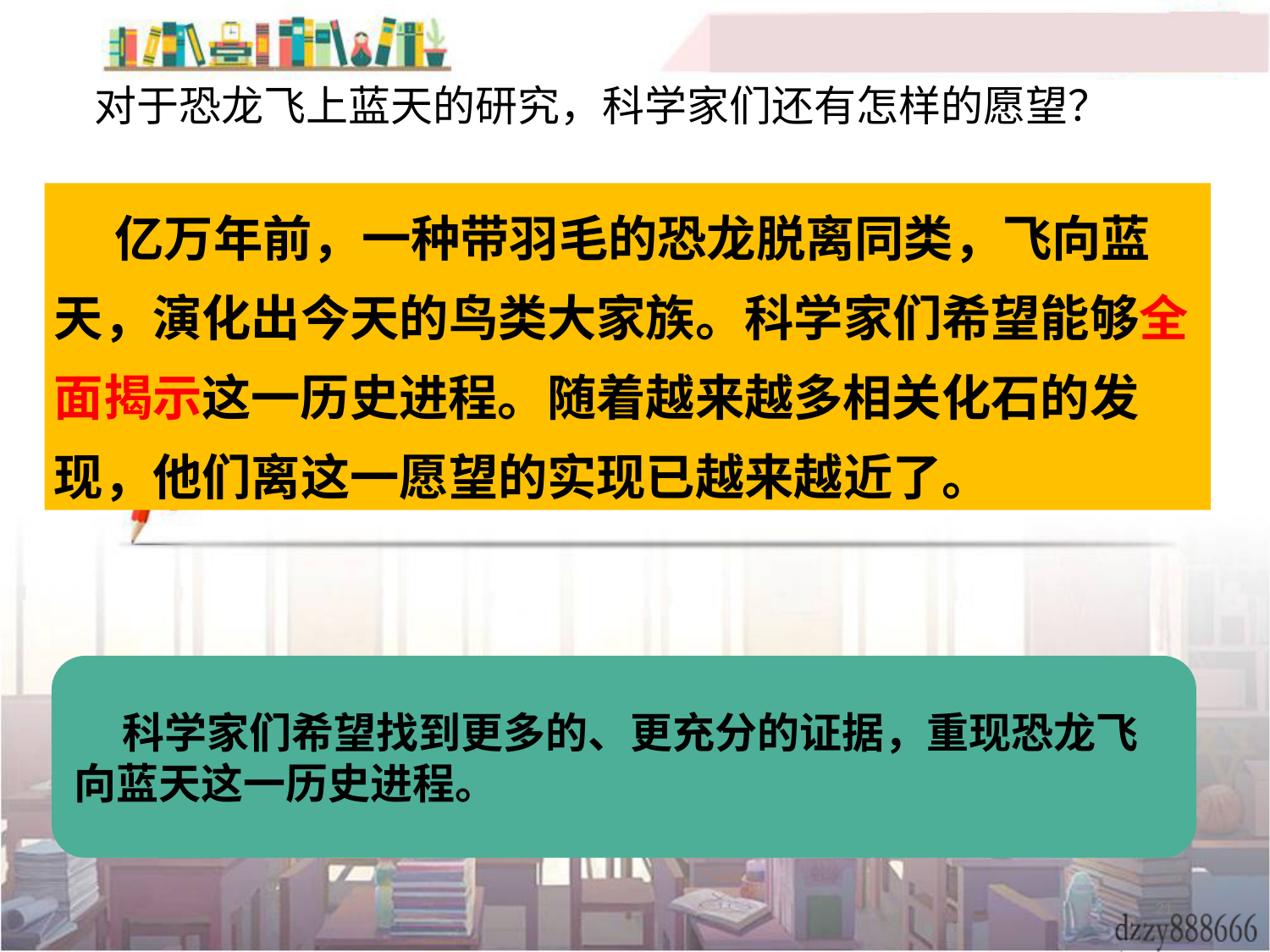

对于恐龙飞上蓝天的研究，科学家们还有怎样的愿望？
    亿万年前，一种带羽毛的恐龙脱离同类，飞向蓝天，演化出今天的鸟类大家族。科学家们希望能够全面揭示这一历史进程。随着越来越多相关化石的发现，他们离这一愿望的实现已越来越近了。
    科学家们希望找到更多的、更充分的证据，重现恐龙飞向蓝天这一历史进程。
21